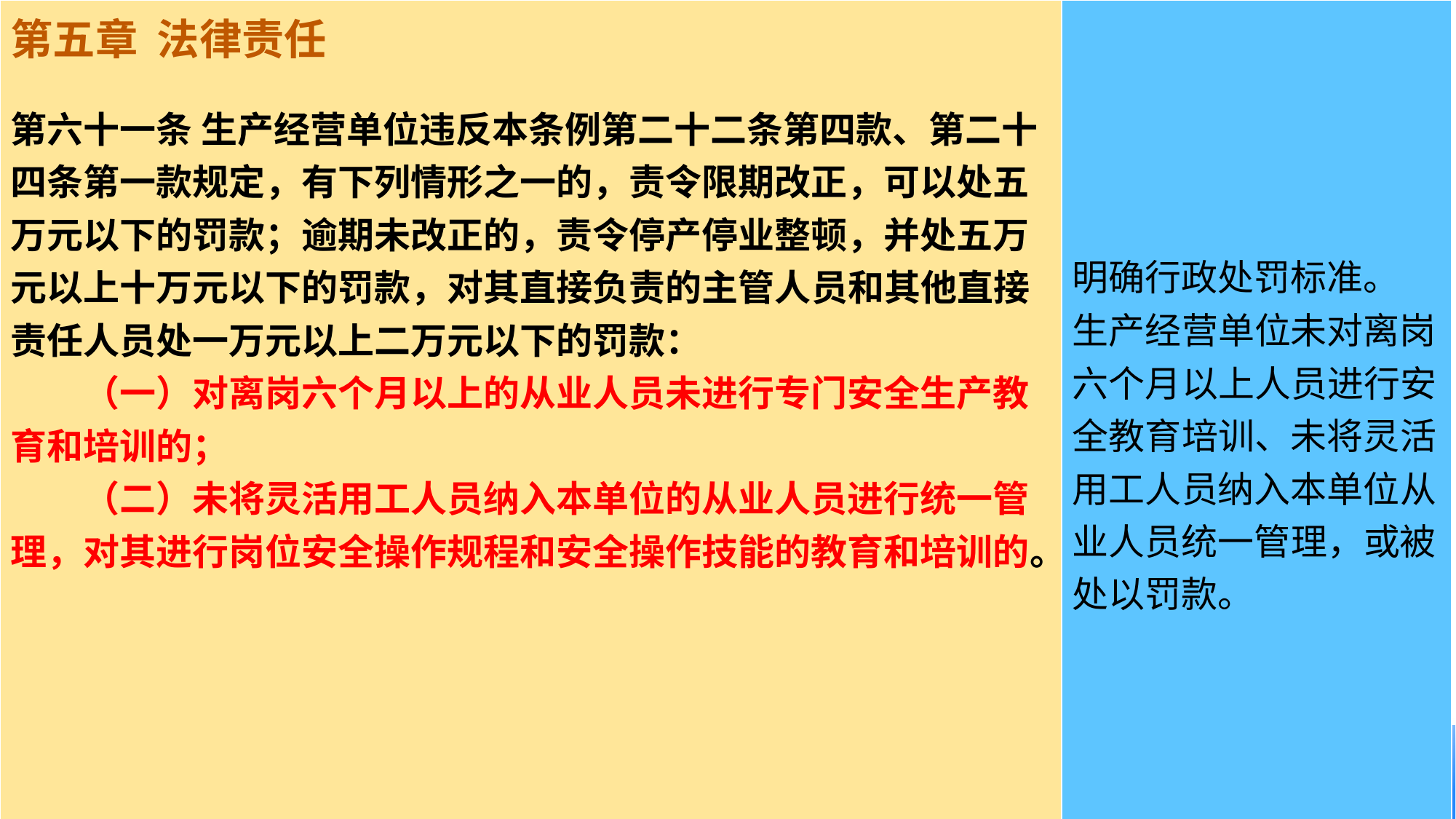

| 第五章 法律责任 第六十一条 生产经营单位违反本条例第二十二条第四款、第二十四条第一款规定，有下列情形之一的，责令限期改正，可以处五万元以下的罚款；逾期未改正的，责令停产停业整顿，并处五万元以上十万元以下的罚款，对其直接负责的主管人员和其他直接责任人员处一万元以上二万元以下的罚款： 　　（一）对离岗六个月以上的从业人员未进行专门安全生产教育和培训的； 　　（二）未将灵活用工人员纳入本单位的从业人员进行统一管理，对其进行岗位安全操作规程和安全操作技能的教育和培训的。 | 明确行政处罚标准。 生产经营单位未对离岗六个月以上人员进行安全教育培训、未将灵活用工人员纳入本单位从业人员统一管理，或被处以罚款。 |
| --- | --- |
#